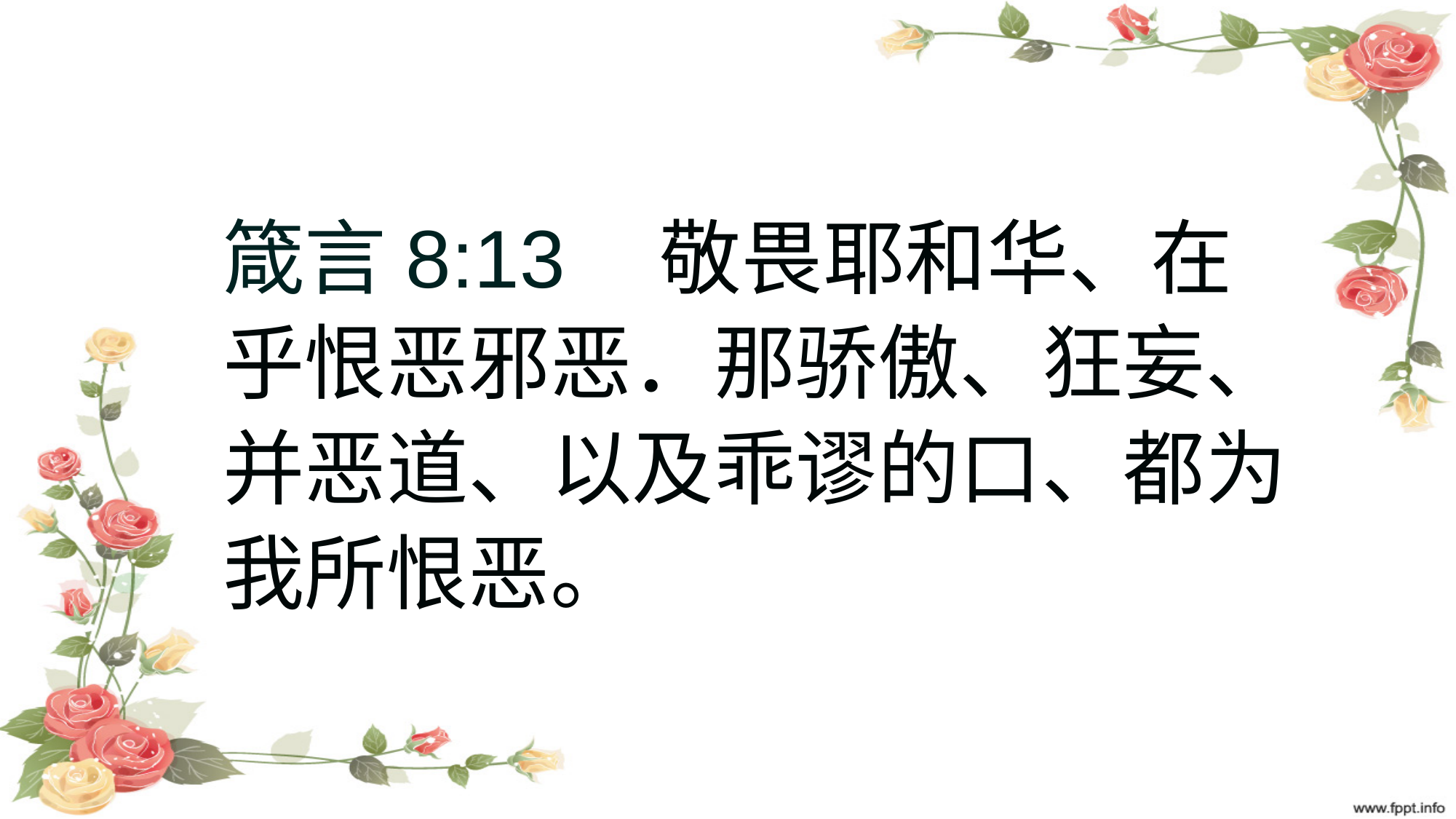

箴言8:13	敬畏耶和华、在乎恨恶邪恶．那骄傲、狂妄、并恶道、以及乖谬的口、都为我所恨恶。